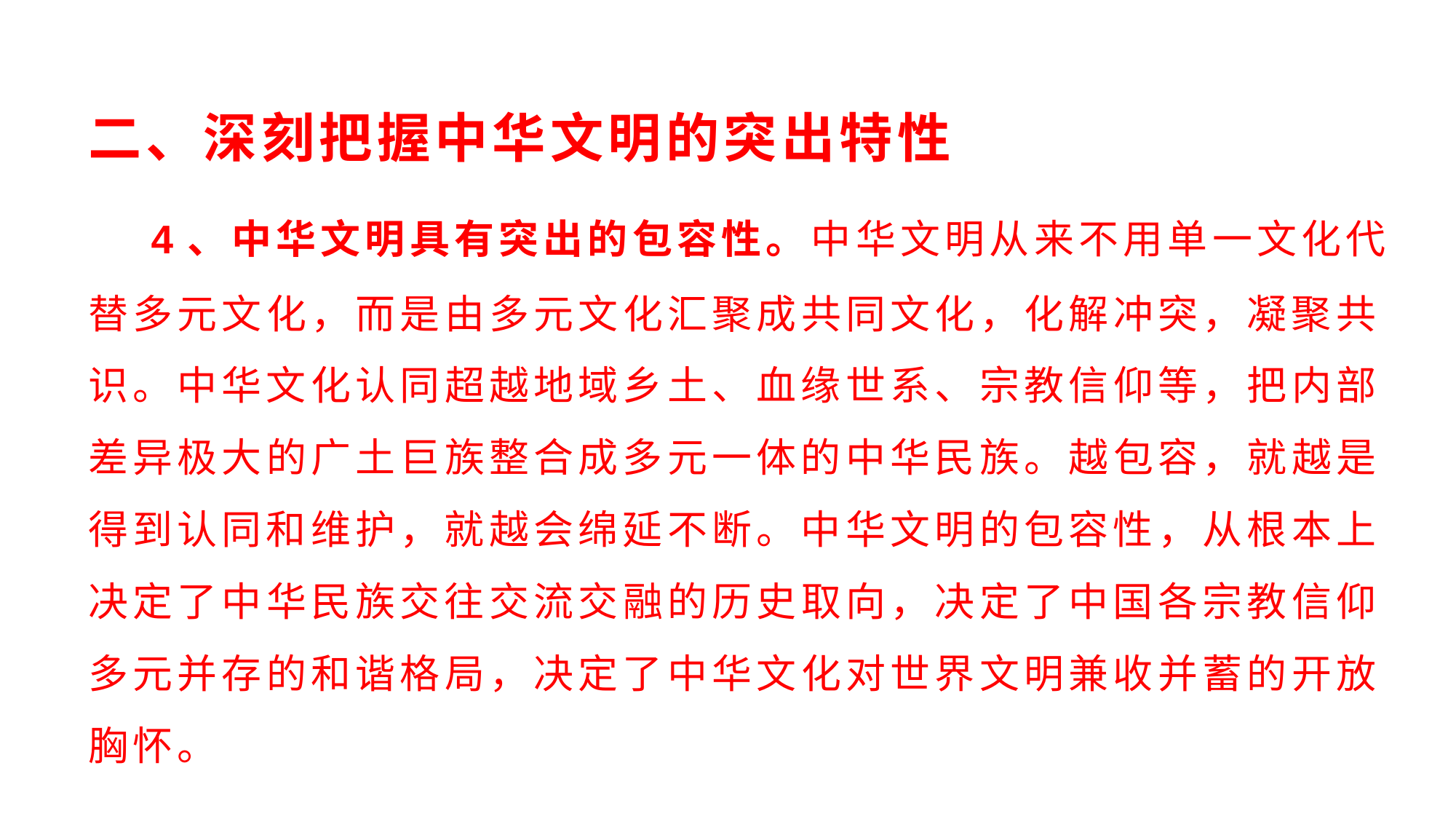

# 二、深刻把握中华文明的突出特性 4、中华文明具有突出的包容性。中华文明从来不用单一文化代替多元文化，而是由多元文化汇聚成共同文化，化解冲突，凝聚共识。中华文化认同超越地域乡土、血缘世系、宗教信仰等，把内部差异极大的广土巨族整合成多元一体的中华民族。越包容，就越是得到认同和维护，就越会绵延不断。中华文明的包容性，从根本上决定了中华民族交往交流交融的历史取向，决定了中国各宗教信仰多元并存的和谐格局，决定了中华文化对世界文明兼收并蓄的开放胸怀。